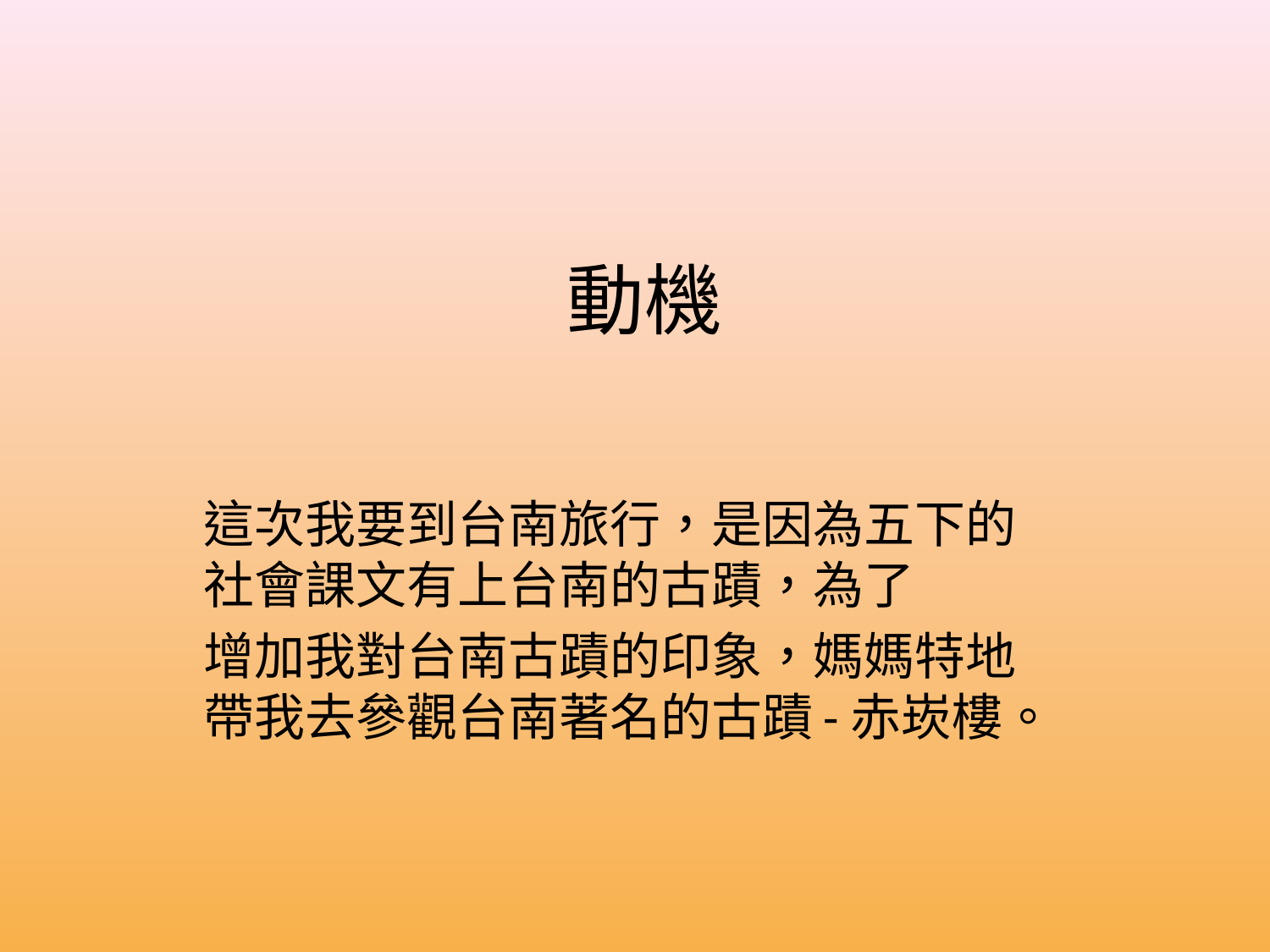

# 動機
這次我要到台南旅行，是因為五下的社會課文有上台南的古蹟，為了
增加我對台南古蹟的印象，媽媽特地帶我去參觀台南著名的古蹟-赤崁樓。